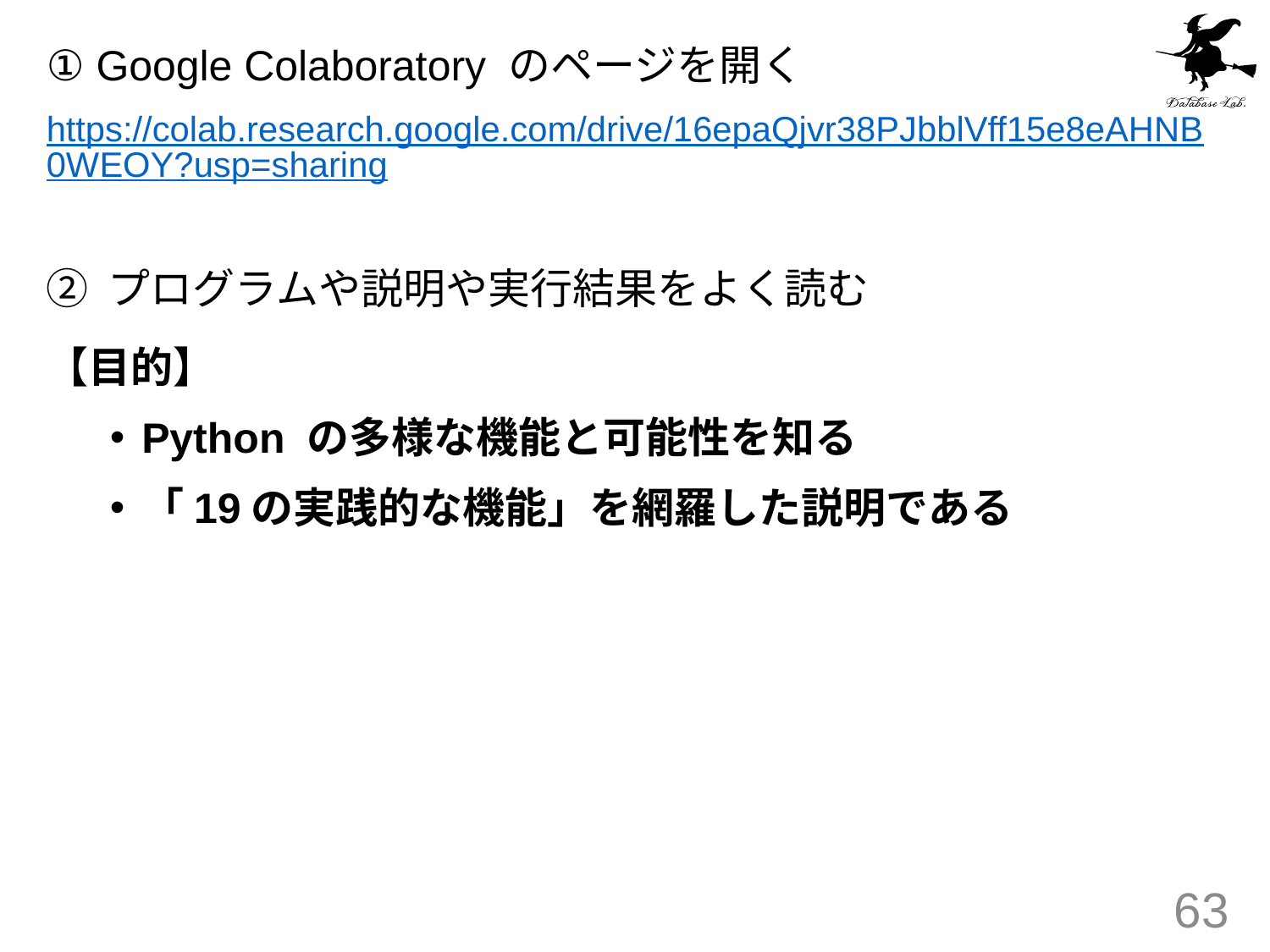

① Google Colaboratory のページを開く
https://colab.research.google.com/drive/16epaQjvr38PJbblVff15e8eAHNB0WEOY?usp=sharing

② プログラムや説明や実行結果をよく読む
【目的】
Python の多様な機能と可能性を知る
「19の実践的な機能」を網羅した説明である

63